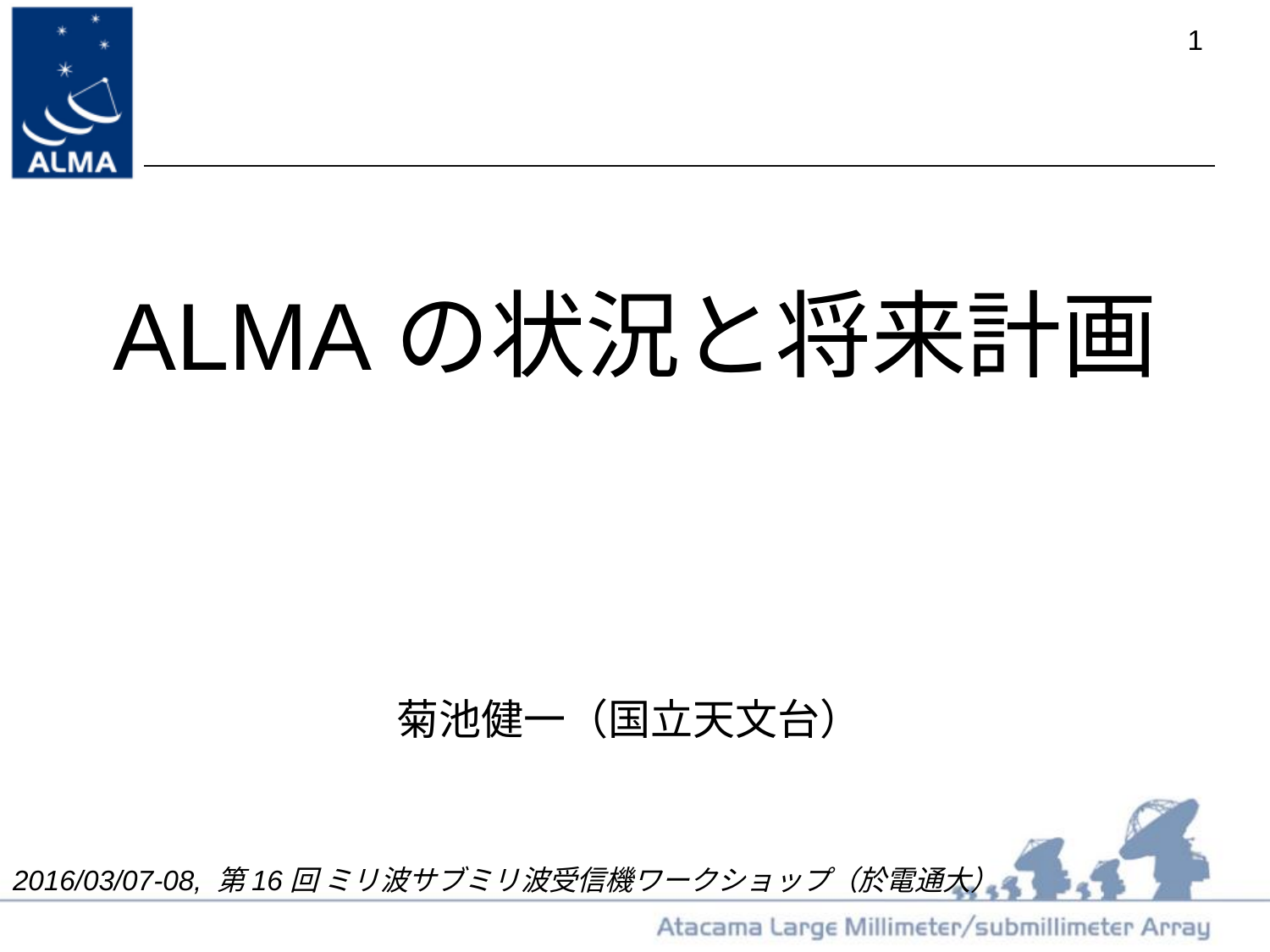

# ALMAの状況と将来計画
菊池健一（国立天文台）
2016/03/07-08, 第16回 ミリ波サブミリ波受信機ワークショップ（於電通大）